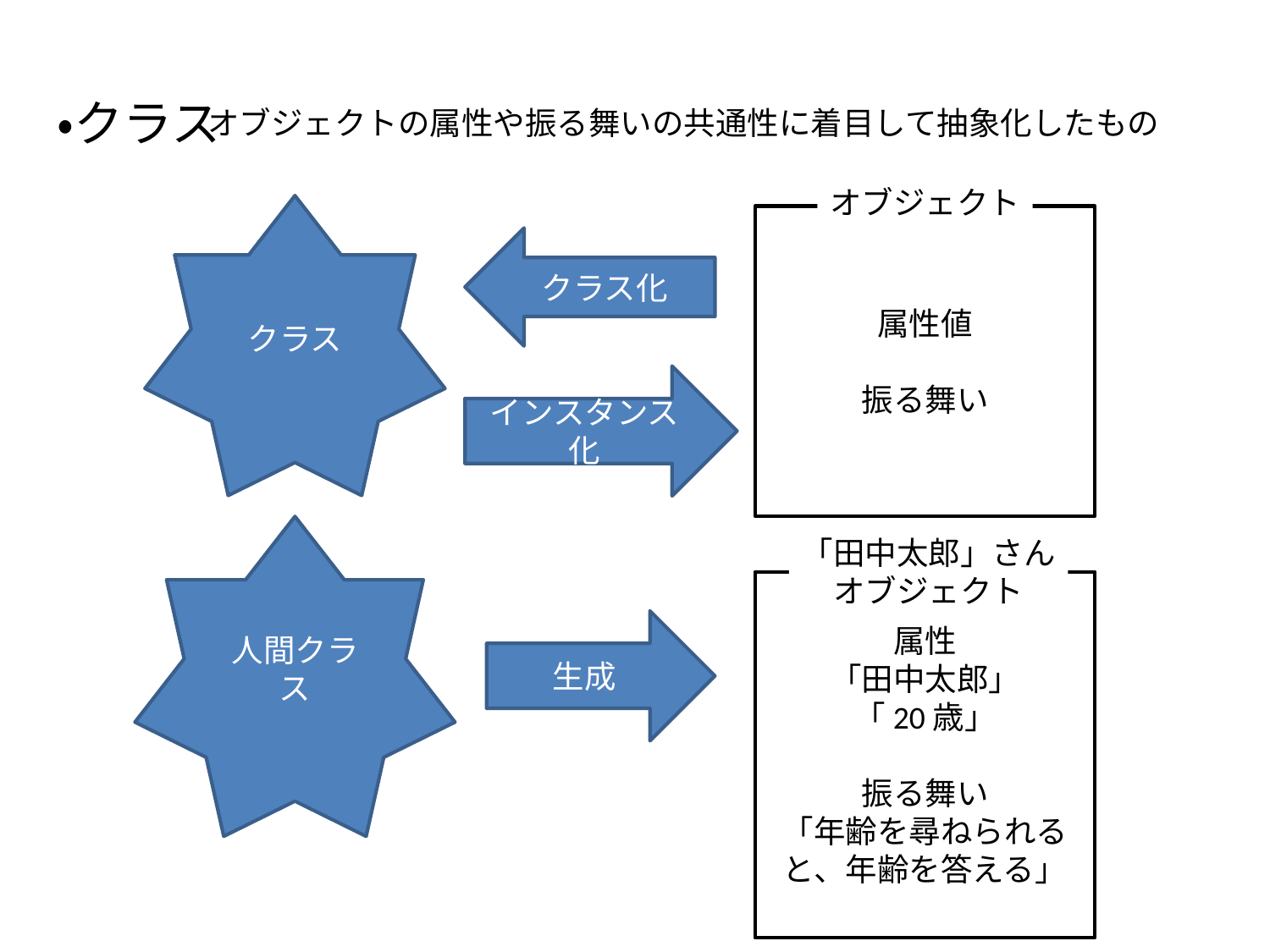

・クラス
オブジェクトの属性や振る舞いの共通性に着目して抽象化したもの
オブジェクト
クラス
属性値

振る舞い
クラス化
インスタンス化
人間クラス
「田中太郎」さん
オブジェクト
属性
「田中太郎」
「20歳」

振る舞い
「年齢を尋ねられると、年齢を答える」
生成